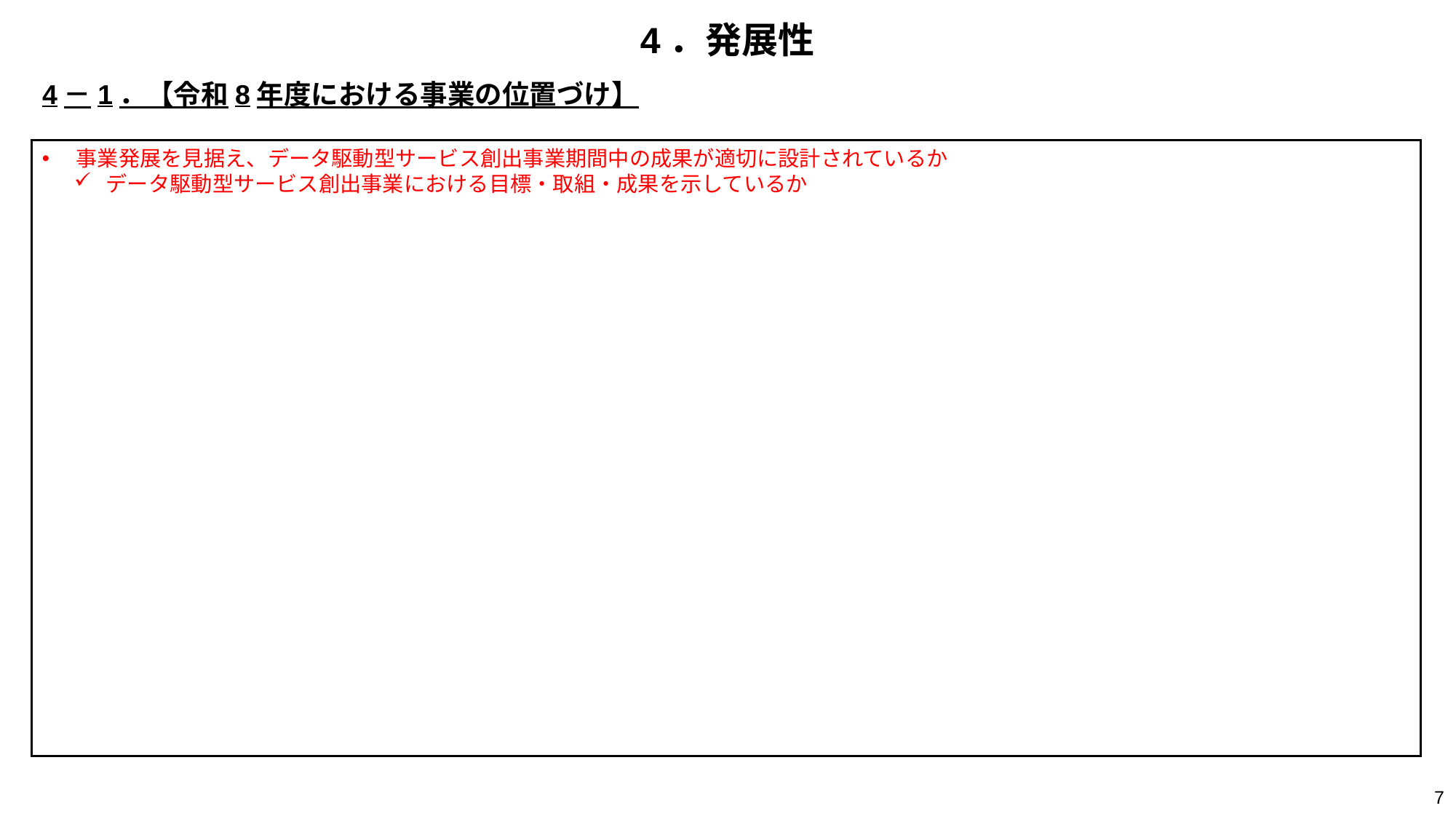

# 4．発展性
4－1．【令和8年度における事業の位置づけ】
事業発展を見据え、データ駆動型サービス創出事業期間中の成果が適切に設計されているか
データ駆動型サービス創出事業における目標・取組・成果を示しているか

7